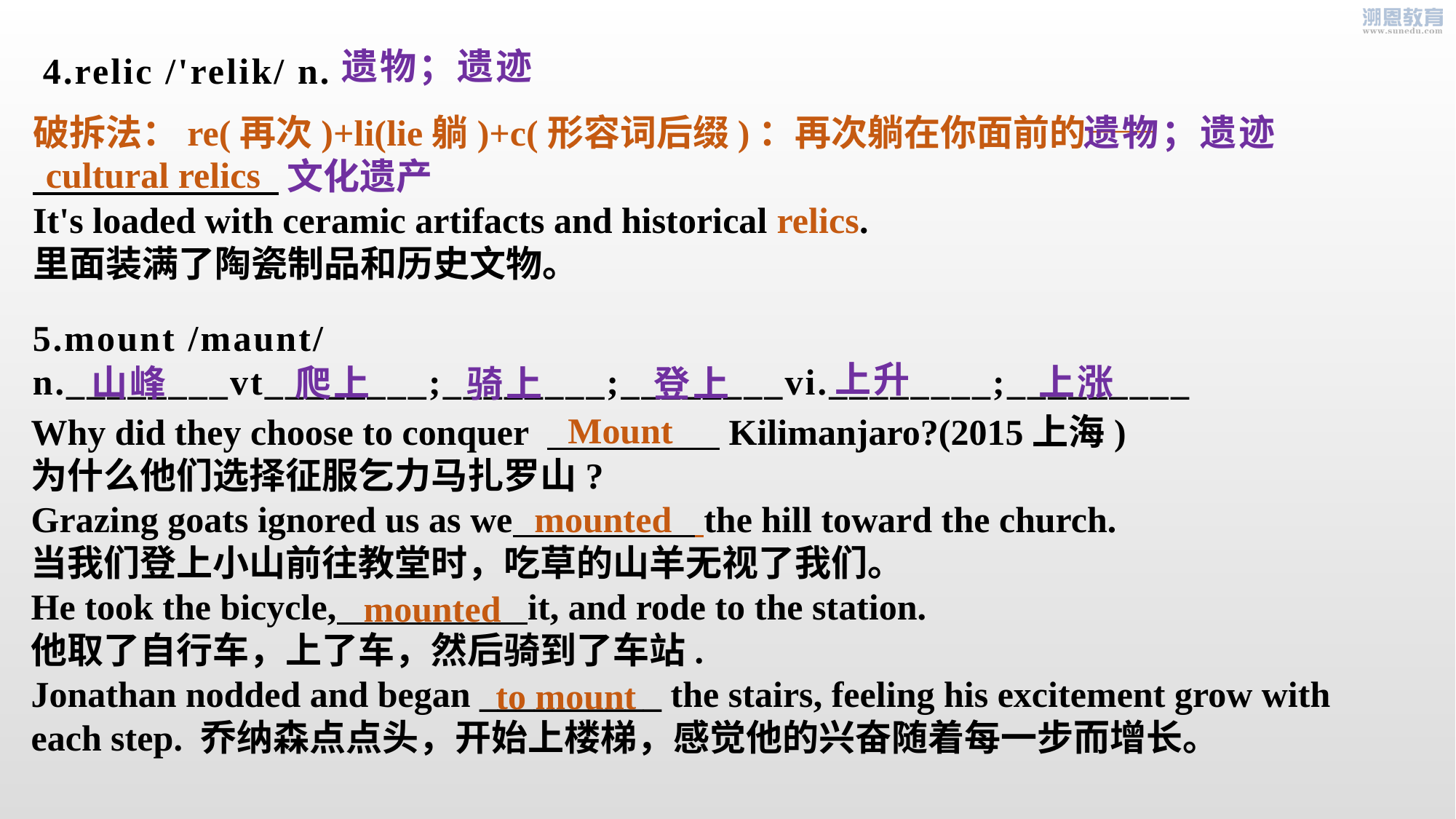

4.relic /'relik/ n.
遗物；遗迹
遗物；遗迹
破拆法：re(再次)+li(lie躺)+c(形容词后缀)：再次躺在你面前的——
                              文化遗产
It's loaded with ceramic artifacts and historical relics.
里面装满了陶瓷制品和历史文物。
cultural relics
5.mount /maunt/ n.________vt________;________;________vi.________;_________
上升
上涨
山峰
爬上
骑上
登上
Mount
Why did they choose to conquer                      Kilimanjaro?(2015上海)
为什么他们选择征服乞力马扎罗山?
Grazing goats ignored us as we                     the hill toward the church.
当我们登上小山前往教堂时，吃草的山羊无视了我们。
He took the bicycle,                     it, and rode to the station.
他取了自行车，上了车，然后骑到了车站.
Jonathan nodded and began __________ the stairs, feeling his excitement grow with each step. 乔纳森点点头，开始上楼梯，感觉他的兴奋随着每一步而增长。
mounted
mounted
to mount